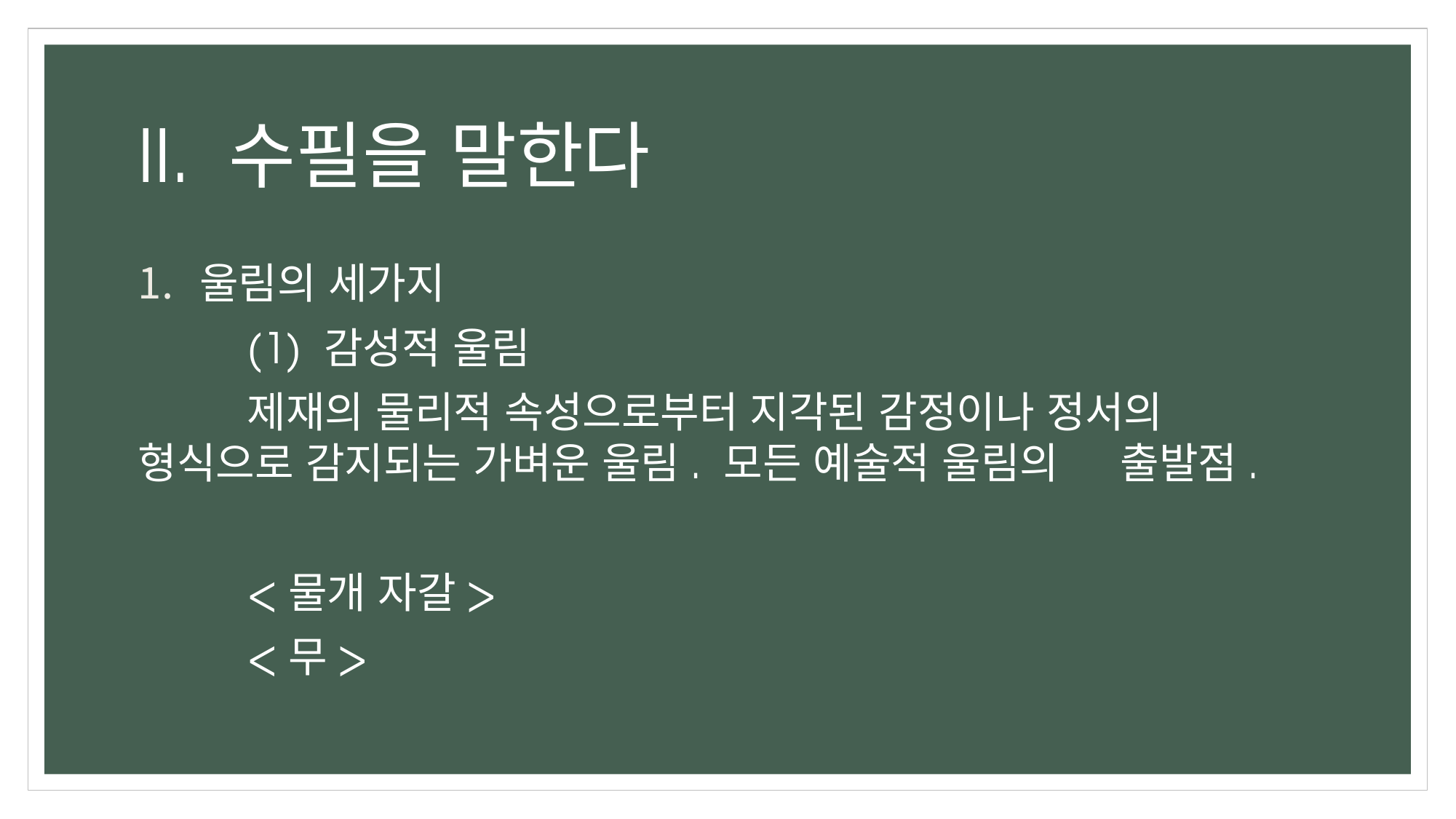

# II. 수필을 말한다
울림의 세가지
	(1) 감성적 울림
	제재의 물리적 속성으로부터 지각된 감정이나 정서의 	형식으로 감지되는 가벼운 울림. 모든 예술적 울림의 	출발점.

	<물개 자갈>
	<무>